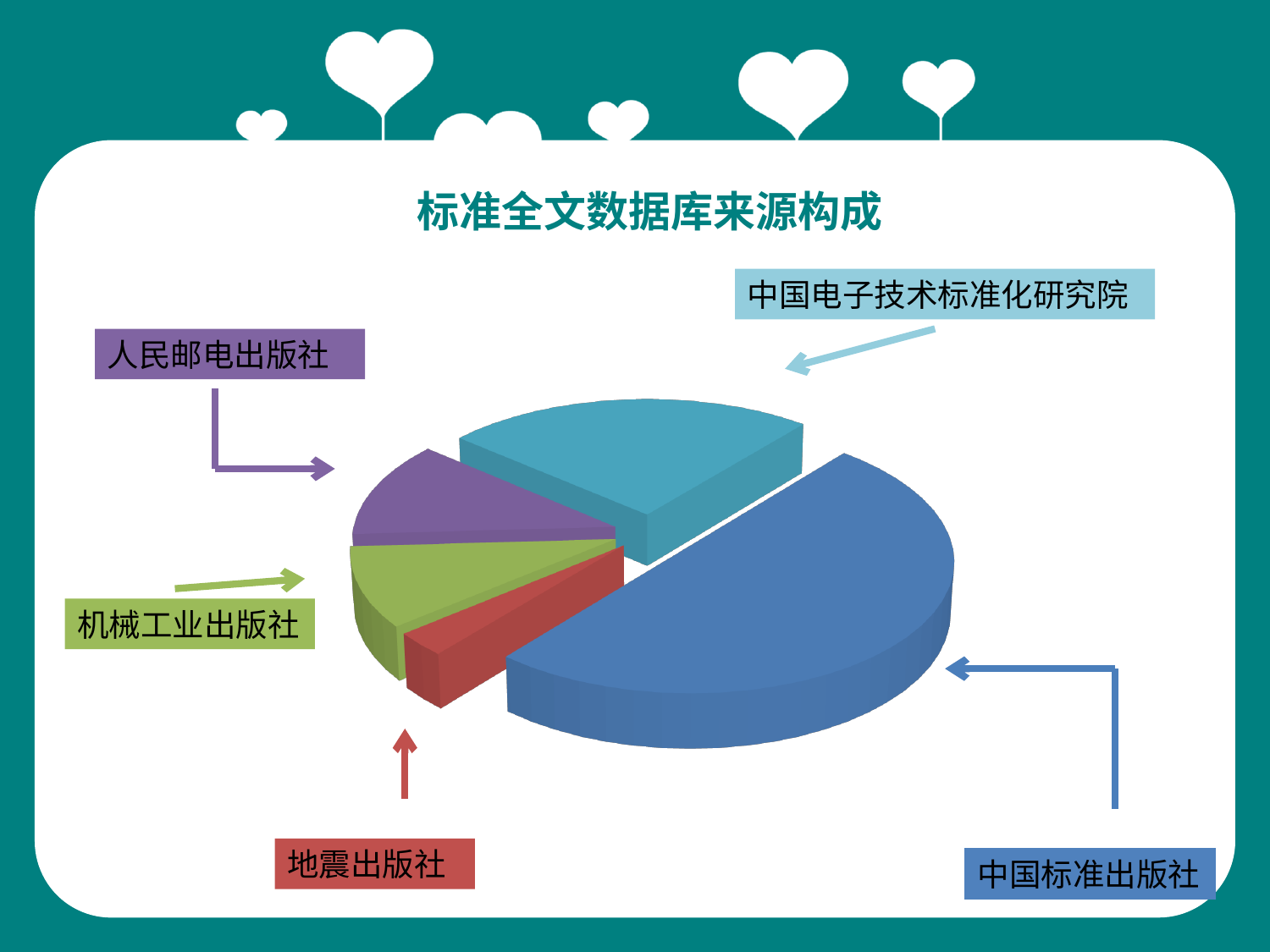

标准全文数据库来源构成
中国电子技术标准化研究院

[unsupported chart]

人民邮电出版社
机械工业出版社
地震出版社
中国标准出版社